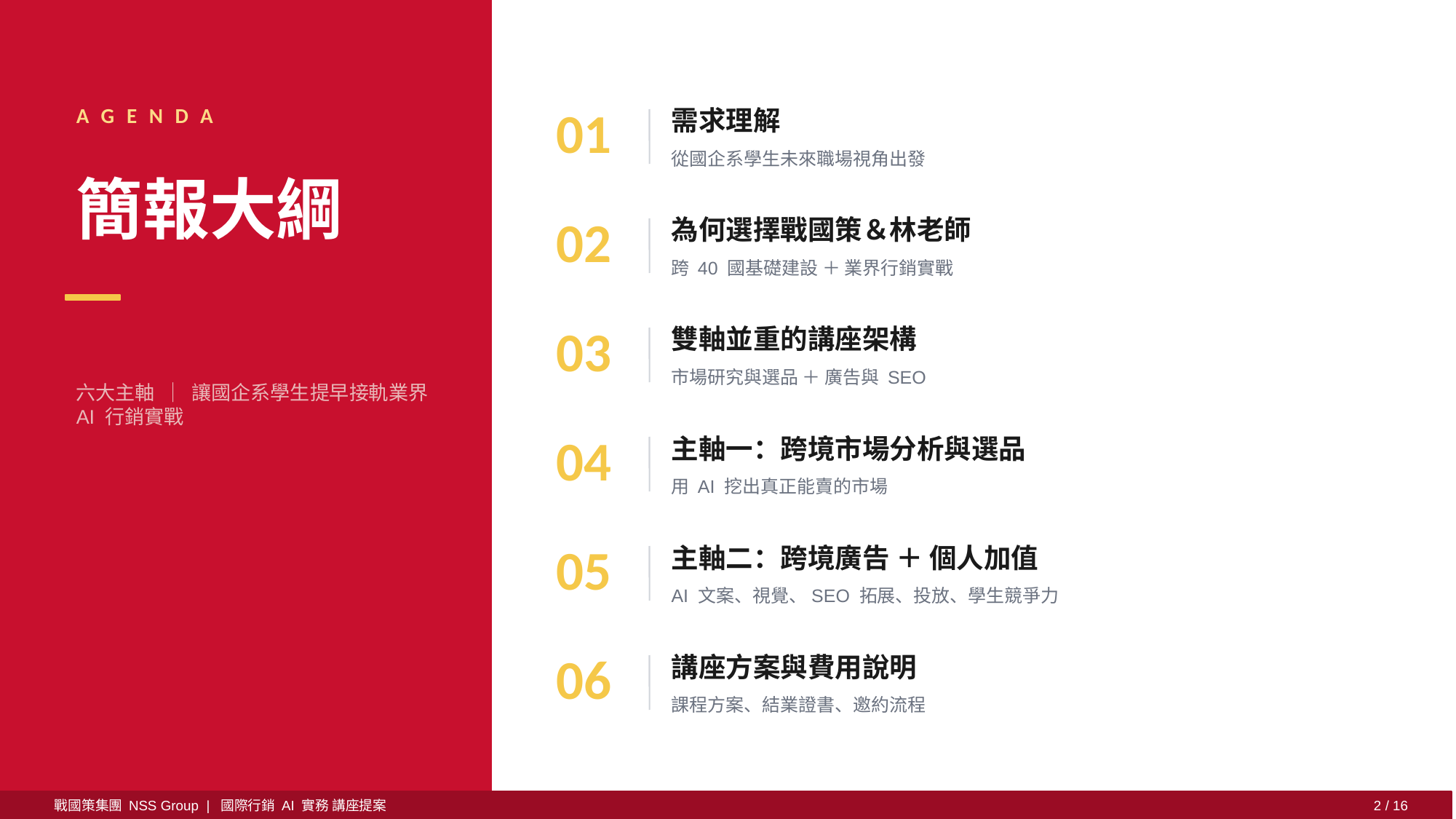

AGENDA
01
需求理解

簡報大綱
從國企系學生未來職場視角出發
02
為何選擇戰國策＆林老師

跨 40 國基礎建設 ＋ 業界行銷實戰

03
雙軸並重的講座架構
六大主軸  ｜  讓國企系學生提早接軌業界 AI 行銷實戰

市場研究與選品 ＋ 廣告與 SEO
04
主軸一：跨境市場分析與選品

用 AI 挖出真正能賣的市場

05
主軸二：跨境廣告 ＋ 個人加值

AI 文案、視覺、SEO 拓展、投放、學生競爭力
06
講座方案與費用說明

課程方案、結業證書、邀約流程

戰國策集團 NSS Group  |  國際行銷 AI 實務 講座提案
2 / 16